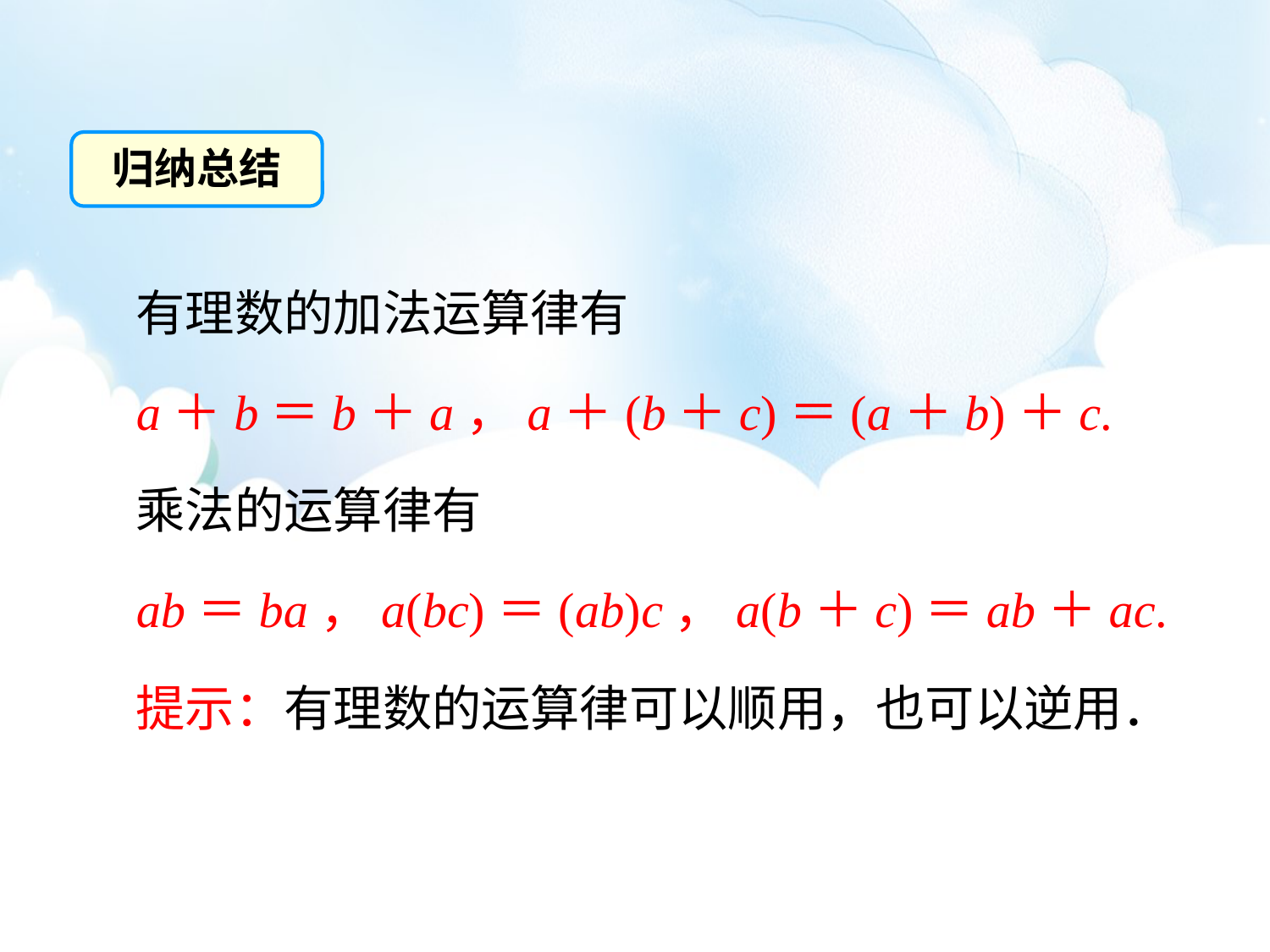

归纳总结
有理数的加法运算律有
a＋b＝b＋a，a＋(b＋c)＝(a＋b)＋c.
乘法的运算律有
ab＝ba，a(bc)＝(ab)c，a(b＋c)＝ab＋ac.
提示：有理数的运算律可以顺用，也可以逆用．